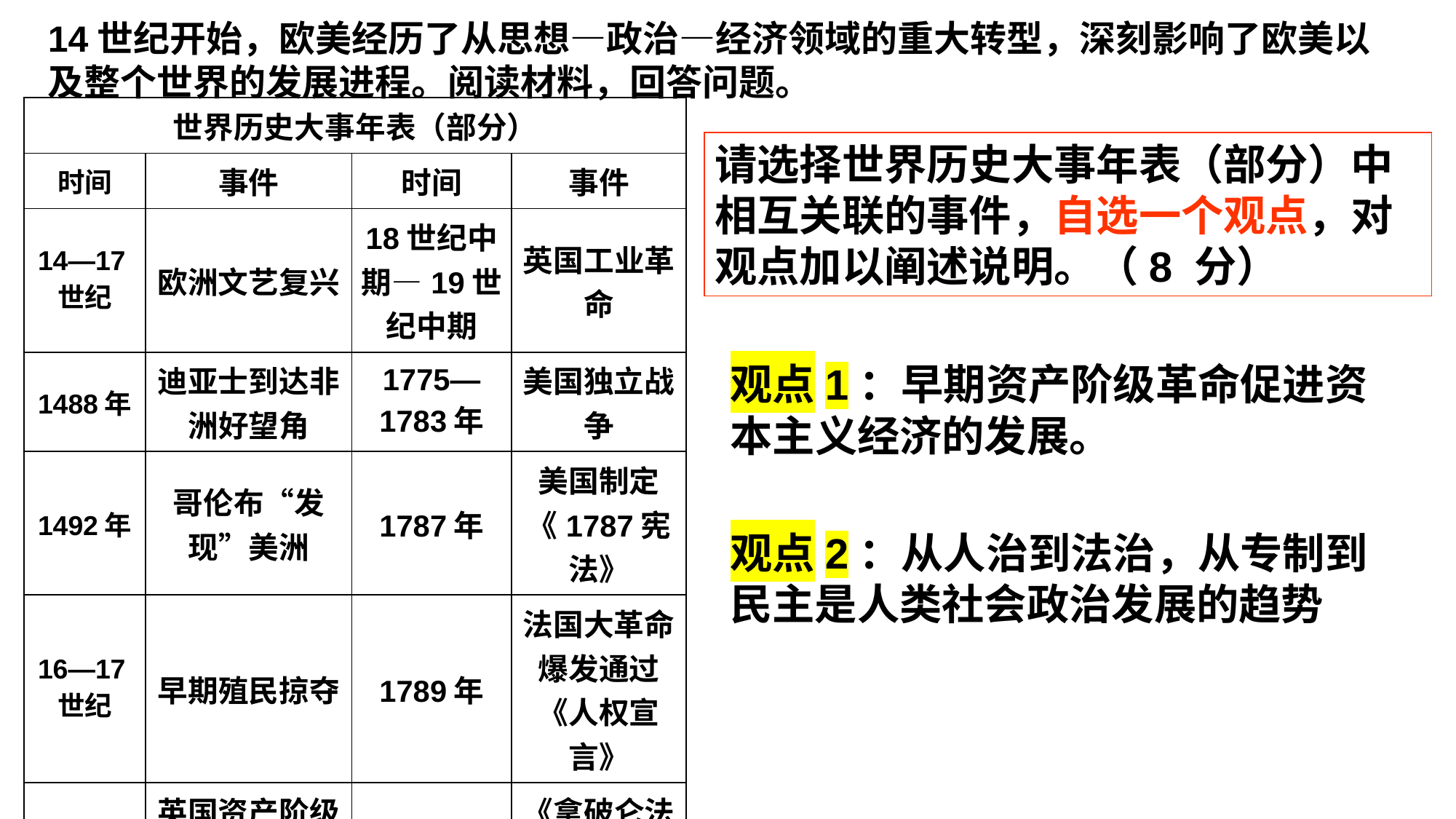

14世纪开始，欧美经历了从思想—政治—经济领域的重大转型，深刻影响了欧美以及整个世界的发展进程。阅读材料，回答问题。
| 世界历史大事年表（部分） |  |  |  |
| --- | --- | --- | --- |
| 时间 | 事件 | 时间 | 事件 |
| 14—17世纪 | 欧洲文艺复兴 | 18世纪中期—19世纪中期 | 英国工业革命 |
| 1488年 | 迪亚士到达非洲好望角 | 1775—1783年 | 美国独立战争 |
| 1492年 | 哥伦布“发现”美洲 | 1787年 | 美国制定《1787宪法》 |
| 16—17世纪 | 早期殖民掠夺 | 1789年 | 法国大革命爆发通过《人权宣言》 |
| 1640年 | 英国资产阶级革命爆发 | 1804年 | 《拿破仑法典》颁布 |
| 1689年 | 英国通过《权利法案》 | 1848年 | 《共产党宣言》发表 |
| 18世纪 | 法国启蒙运动 | 1871年 | 巴黎公社 |
请选择世界历史大事年表（部分）中相互关联的事件，自选一个观点，对观点加以阐述说明。（8 分）
观点1：早期资产阶级革命促进资本主义经济的发展。
观点2：从人治到法治，从专制到民主是人类社会政治发展的趋势